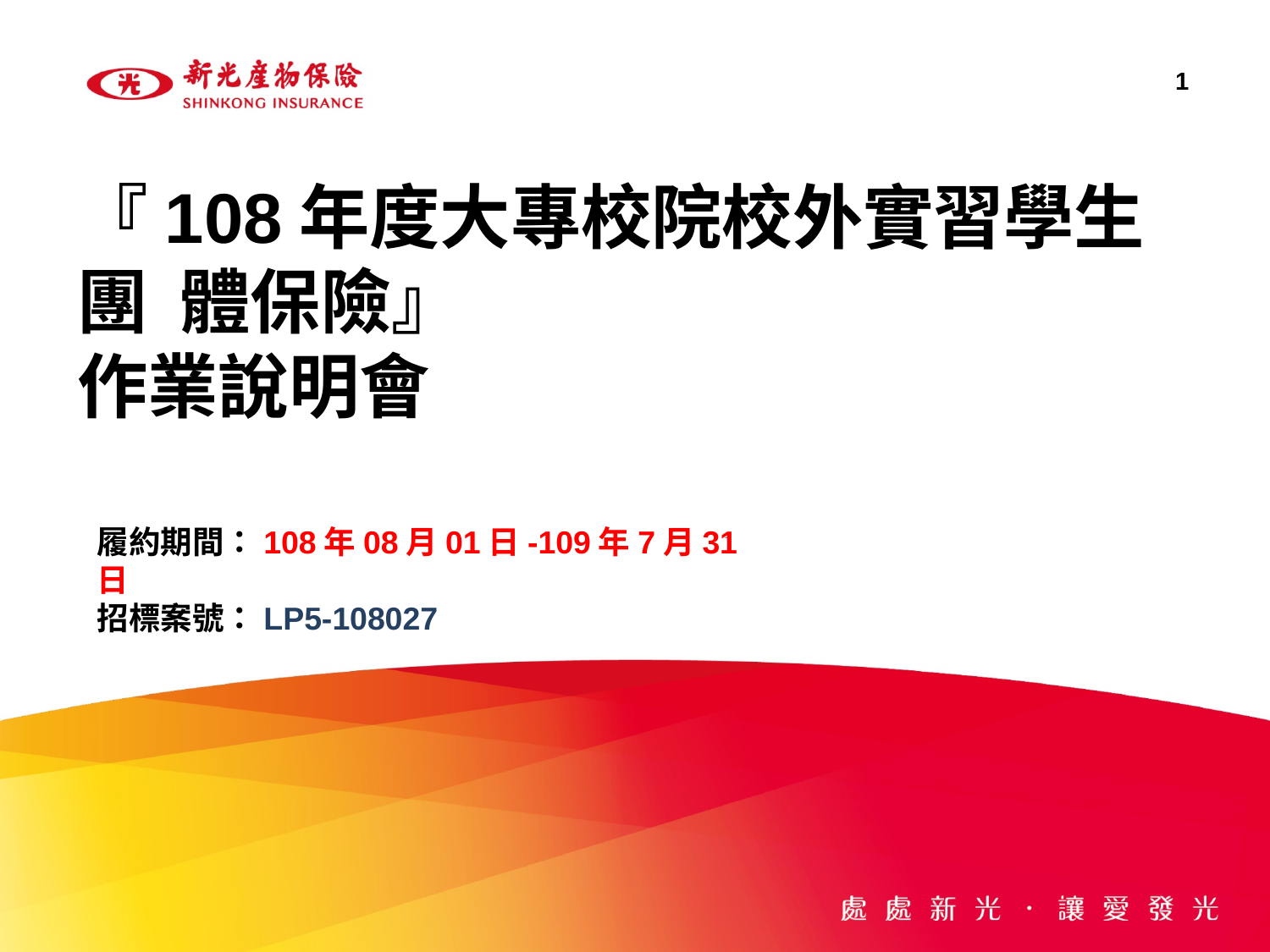

『108年度大專校院校外實習學生團  體保險』
作業說明會
履約期間：108年08月01日-109年7月31日
招標案號：LP5-108027